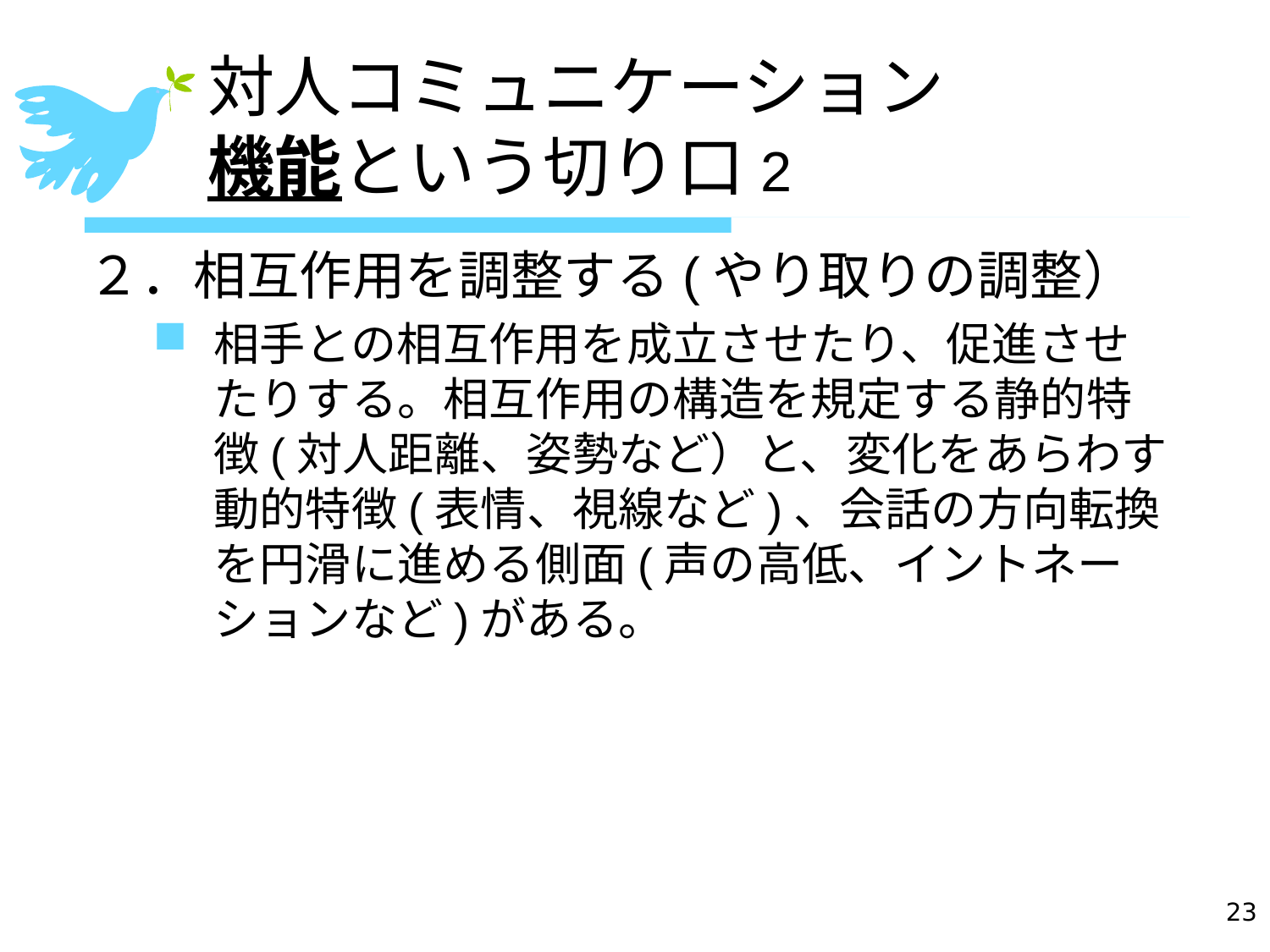

# 対人コミュニケーション 機能という切り口2
２．相互作用を調整する(やり取りの調整）
相手との相互作用を成立させたり、促進させたりする。相互作用の構造を規定する静的特徴(対人距離、姿勢など）と、変化をあらわす動的特徴(表情、視線など)、会話の方向転換を円滑に進める側面(声の高低、イントネーションなど)がある。

23